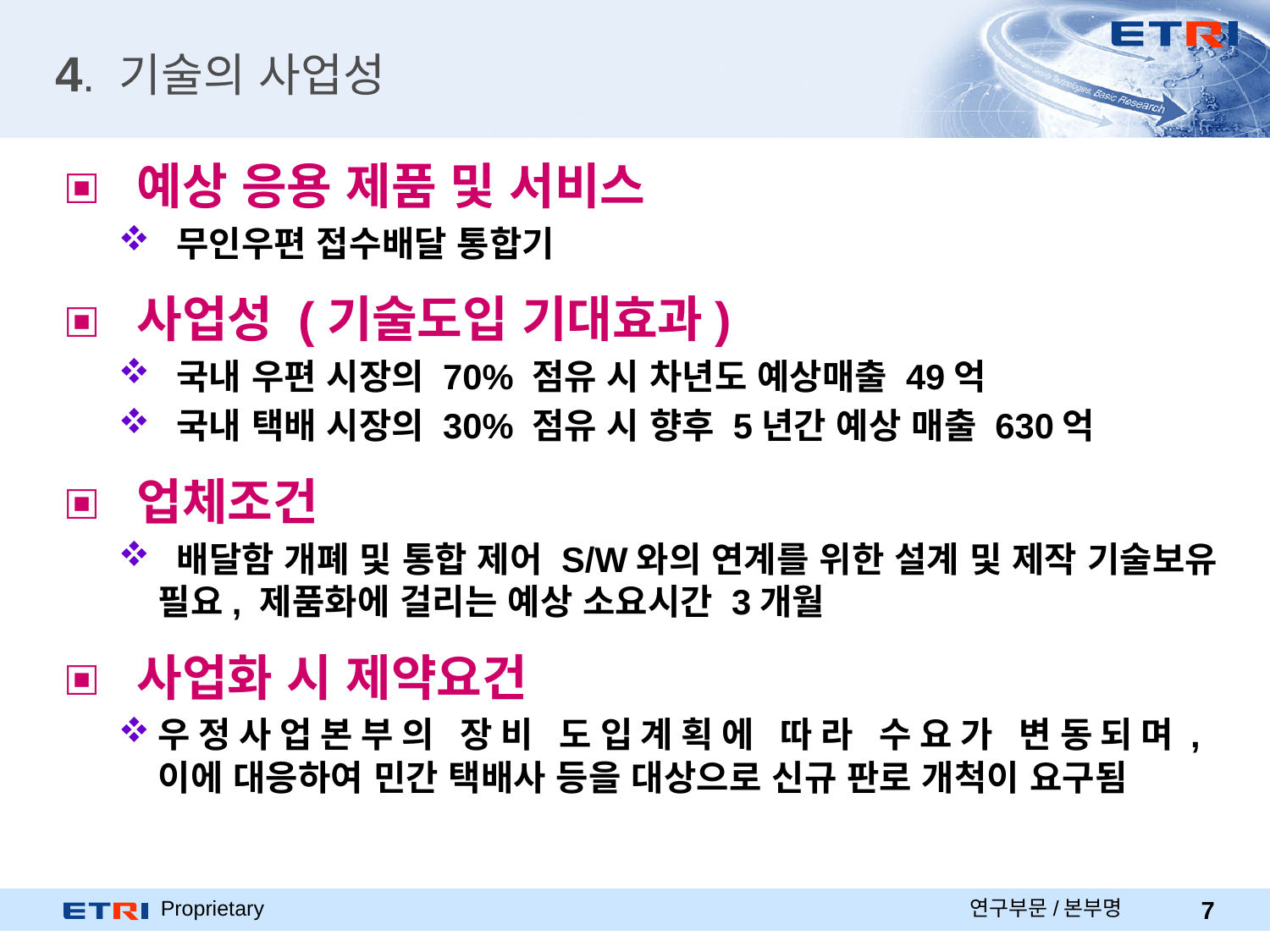

# 4. 기술의 사업성
 예상 응용 제품 및 서비스
 무인우편 접수배달 통합기

 사업성 (기술도입 기대효과)
 국내 우편 시장의 70% 점유 시 차년도 예상매출 49억
 국내 택배 시장의 30% 점유 시 향후 5년간 예상 매출 630억

 업체조건
 배달함 개폐 및 통합 제어 S/W와의 연계를 위한 설계 및 제작 기술보유 필요, 제품화에 걸리는 예상 소요시간 3개월

 사업화 시 제약요건
우정사업본부의 장비 도입계획에 따라 수요가 변동되며,
이에 대응하여 민간 택배사 등을 대상으로 신규 판로 개척이 요구됨

연구부문/본부명
7